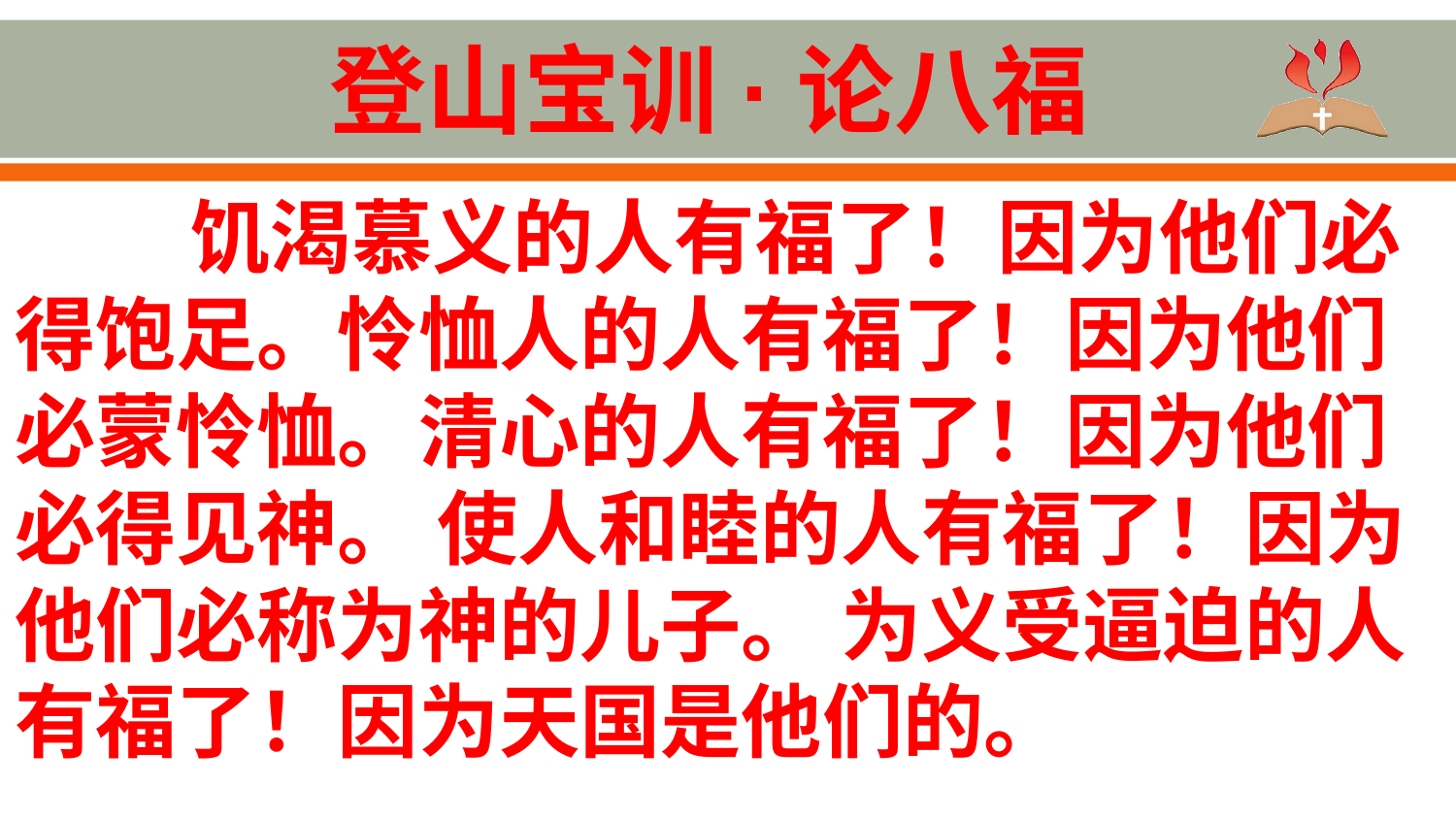

# 登山宝训·论八福
     饥渴慕义的人有福了！因为他们必得饱足。怜恤人的人有福了！因为他们必蒙怜恤。清心的人有福了！因为他们必得见神。 使人和睦的人有福了！因为他们必称为神的儿子。 为义受逼迫的人有福了！因为天国是他们的。